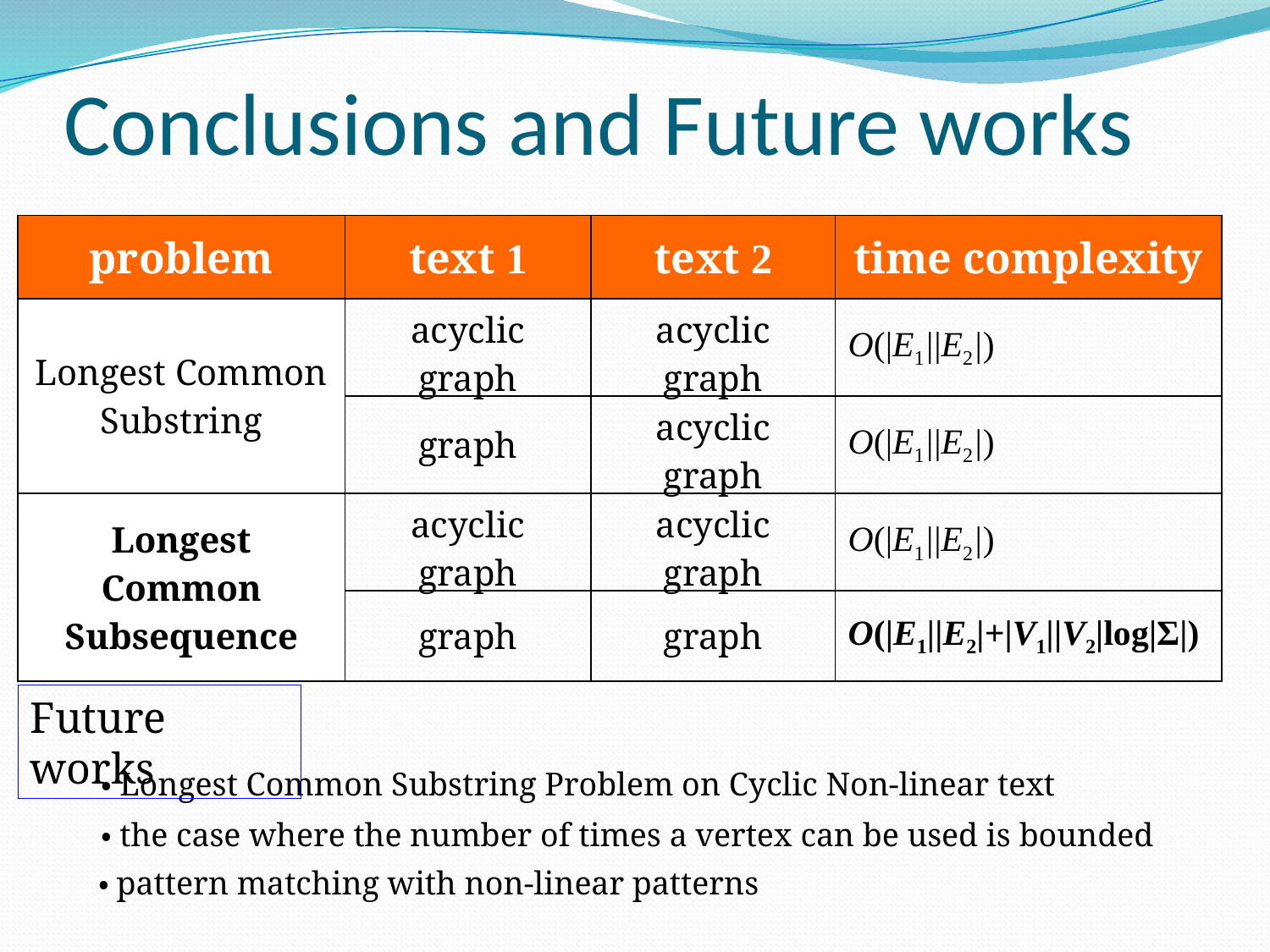

# Conclusions and Future works
| problem | text 1 | text 2 | time complexity |
| --- | --- | --- | --- |
| Longest Common Substring | acyclic graph | acyclic graph | O(|E1||E2|) |
|  | graph | acyclic graph | O(|E1||E2|) |
| Longest Common Subsequence | acyclic graph | acyclic graph | O(|E1||E2|) |
|  | graph | graph | O(|E1||E2|+|V1||V2|log|Σ|) |
Future works
・Longest Common Substring Problem on Cyclic Non-linear text
・the case where the number of times a vertex can be used is bounded
・pattern matching with non-linear patterns